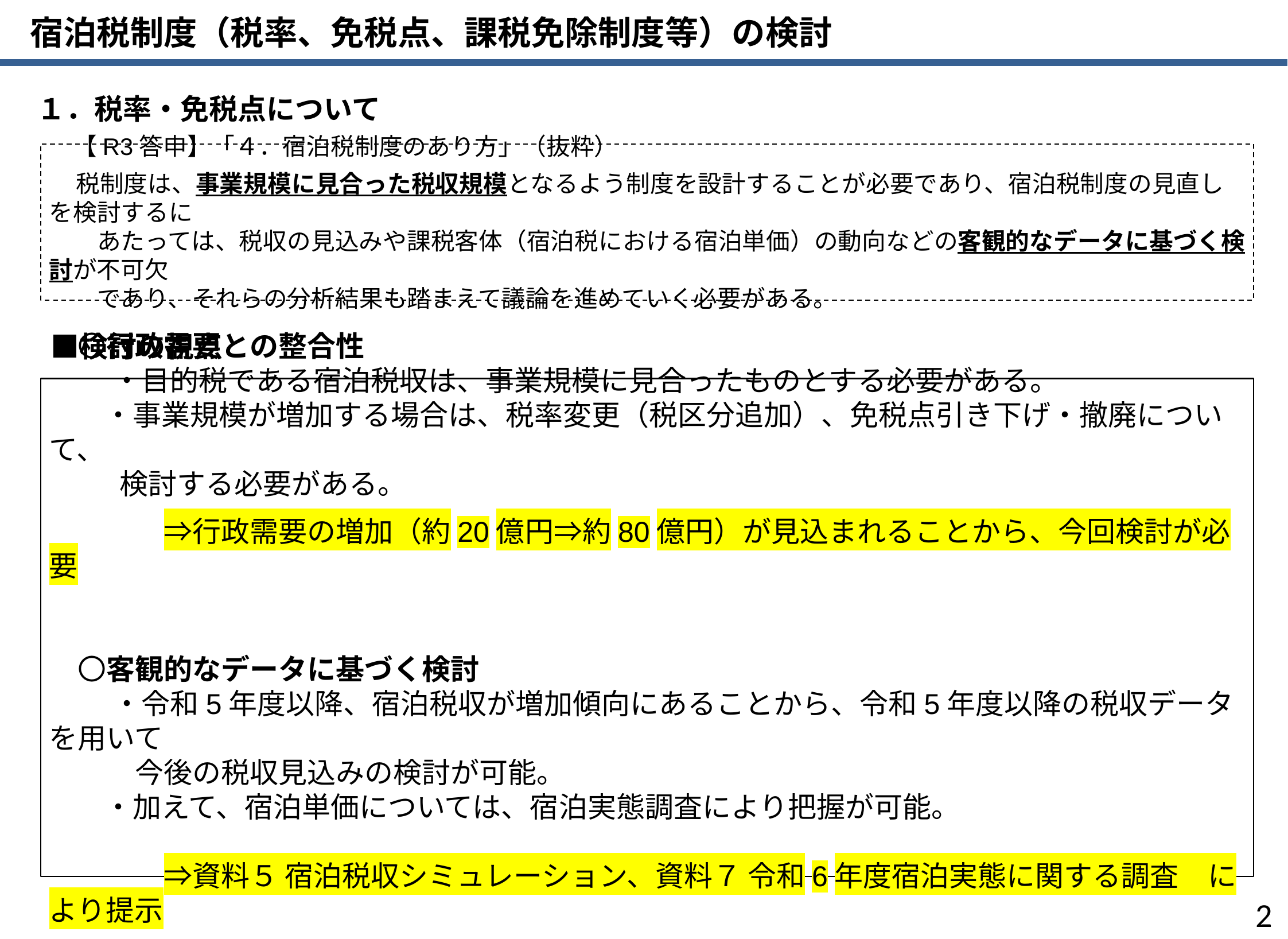

宿泊税制度（税率、免税点、課税免除制度等）の検討

　１．税率・免税点について
　【R3答申】「４．宿泊税制度のあり方」（抜粋）

    税制度は、事業規模に見合った税収規模となるよう制度を設計することが必要であり、宿泊税制度の見直しを検討するに
　　あたっては、税収の見込みや課税客体（宿泊税における宿泊単価）の動向などの客観的なデータに基づく検討が不可欠
　　であり、それらの分析結果も踏まえて議論を進めていく必要がある。
　■検討の視点
　〇行政需要との整合性
　　 ・目的税である宿泊税収は、事業規模に見合ったものとする必要がある。
  　 ・事業規模が増加する場合は、税率変更（税区分追加）、免税点引き下げ・撤廃について、
　　  検討する必要がある。

　　　　⇒行政需要の増加（約20億円⇒約80億円）が見込まれることから、今回検討が必要

　〇客観的なデータに基づく検討
 　　・令和5年度以降、宿泊税収が増加傾向にあることから、令和5年度以降の税収データを用いて
　　　今後の税収見込みの検討が可能。
 　  ・加えて、宿泊単価については、宿泊実態調査により把握が可能。

　　　　⇒資料５ 宿泊税収シミュレーション、資料７ 令和6年度宿泊実態に関する調査　により提示
2